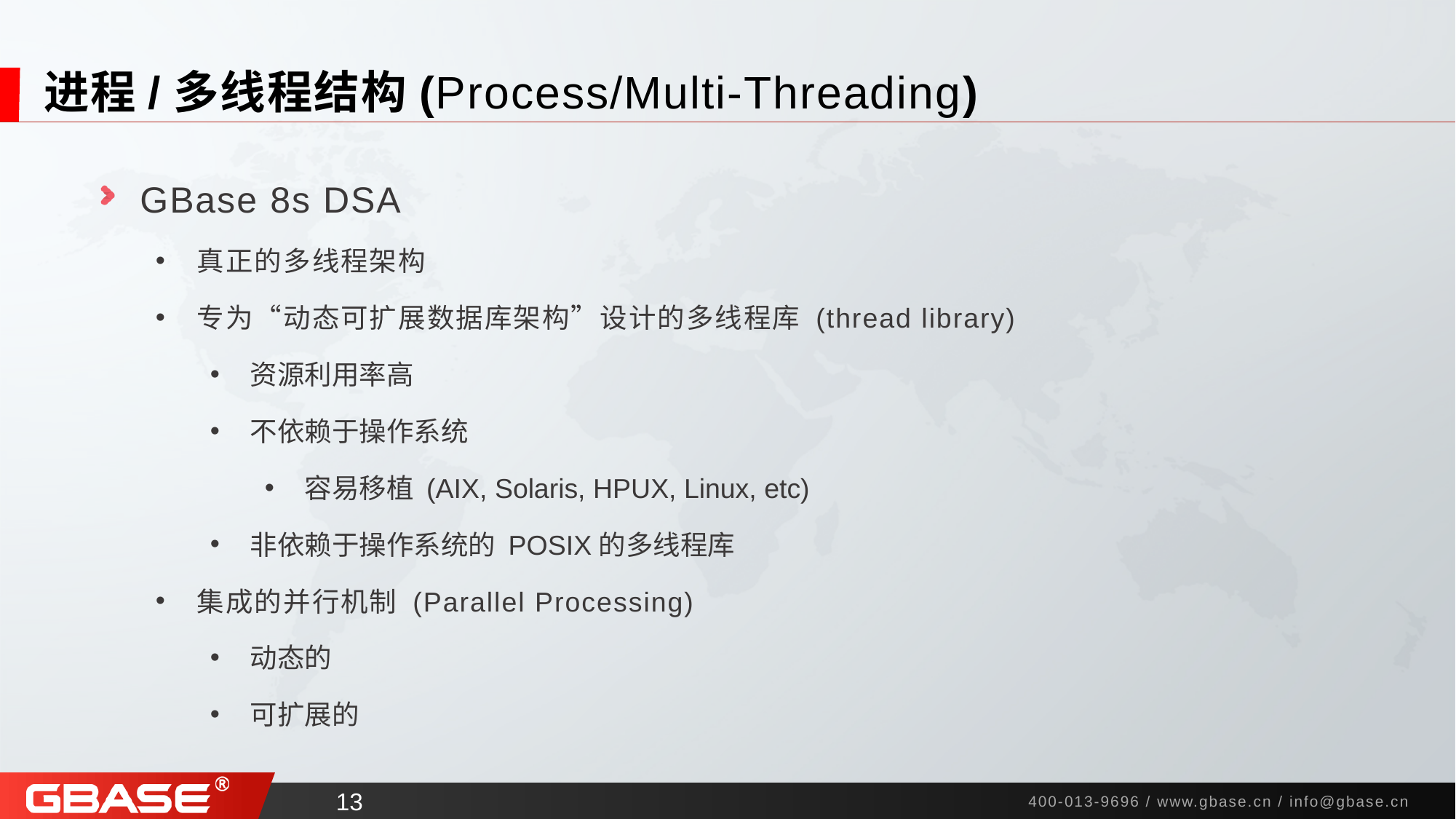

# 进程/多线程结构(Process/Multi-Threading)
 GBase 8s DSA
 真正的多线程架构
 专为“动态可扩展数据库架构”设计的多线程库 (thread library)
 资源利用率高
 不依赖于操作系统
 容易移植 (AIX, Solaris, HPUX, Linux, etc)
 非依赖于操作系统的 POSIX的多线程库
 集成的并行机制 (Parallel Processing)
 动态的
 可扩展的